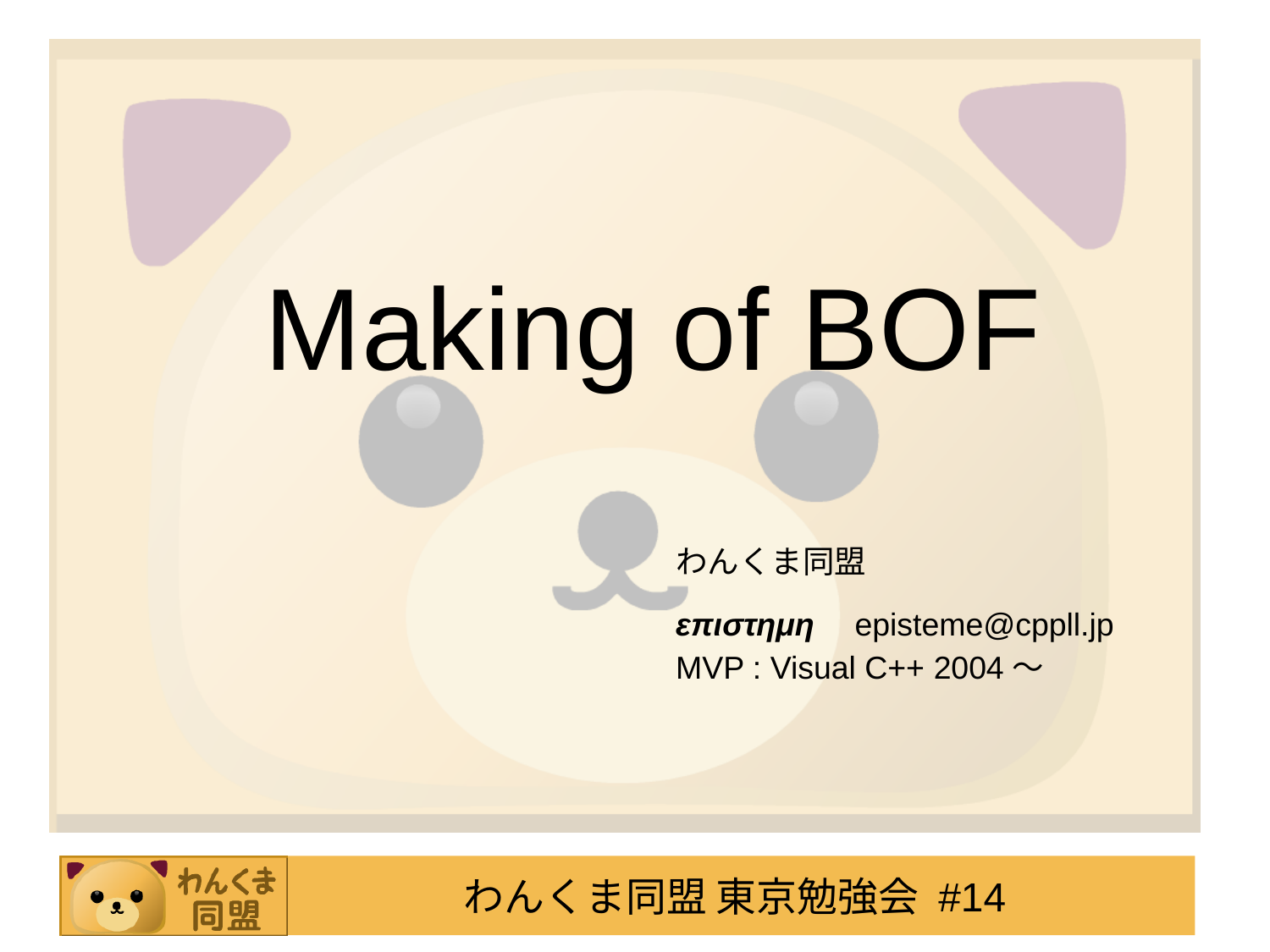

Making of BOF
わんくま同盟
επιστημη   episteme@cppll.jp
MVP : Visual C++ 2004～